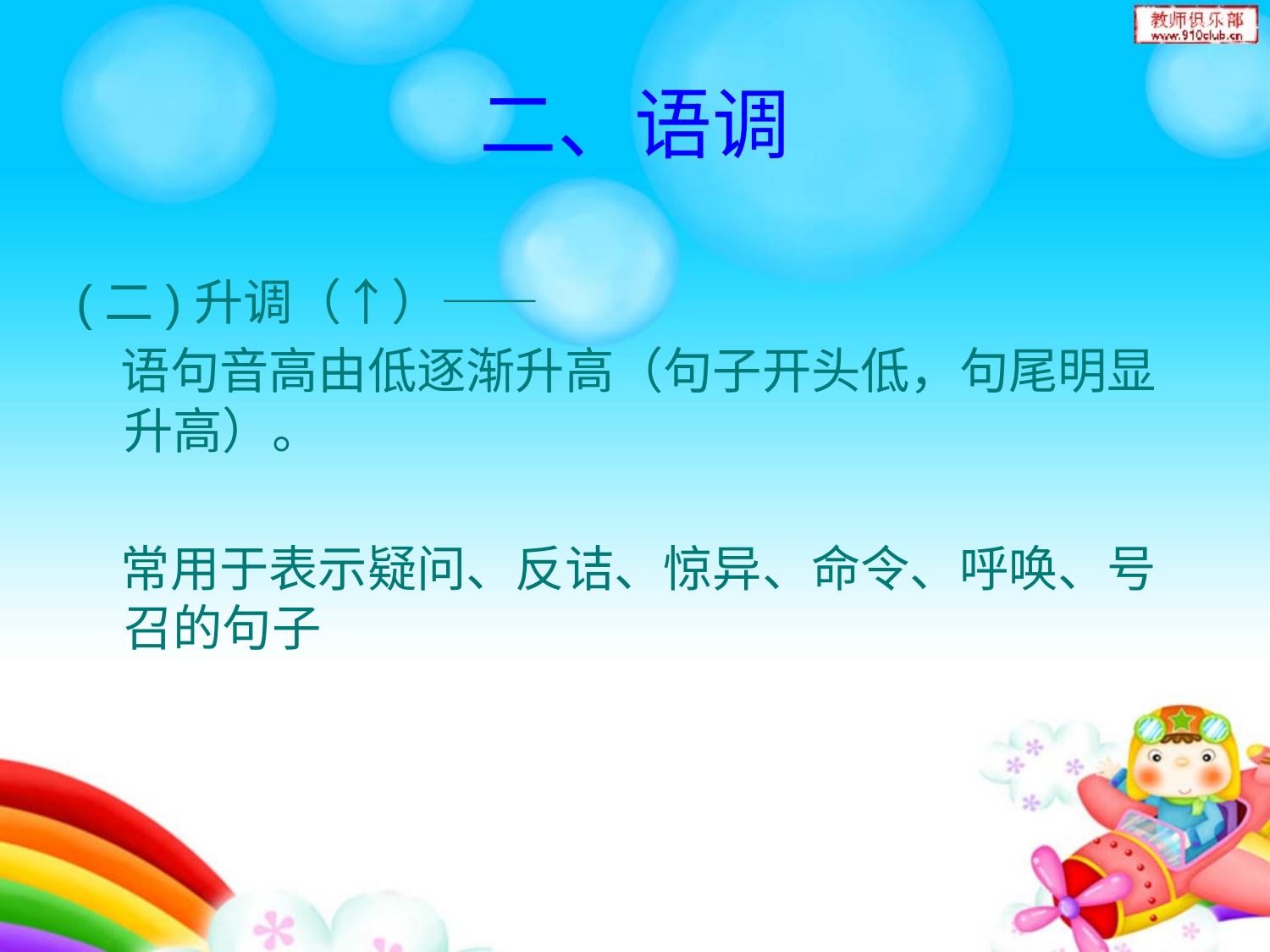

# 二、语调
(二)升调（↑）——
   语句音高由低逐渐升高（句子开头低，句尾明显升高）。

   常用于表示疑问、反诘、惊异、命令、呼唤、号召的句子